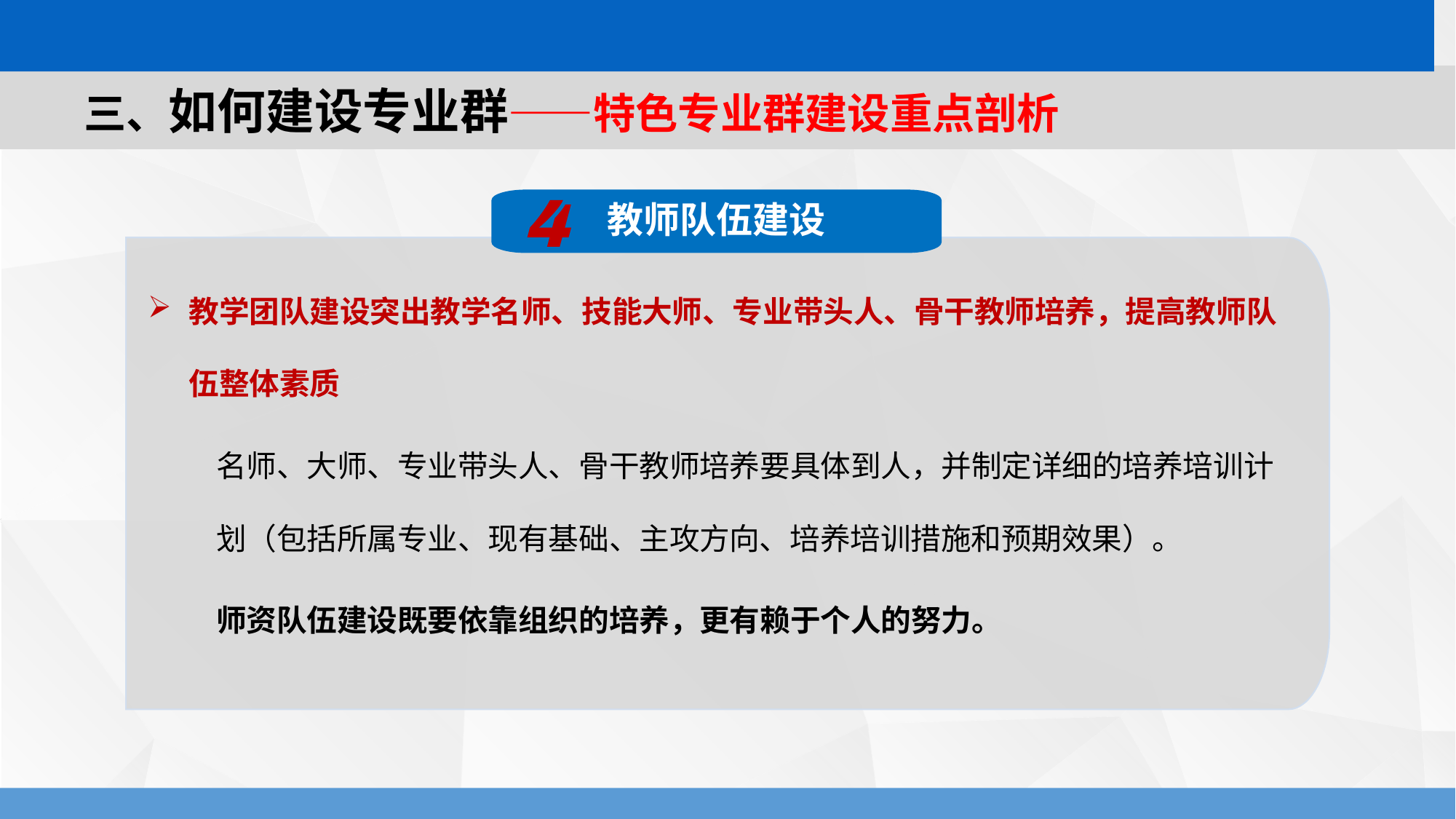

# 三、如何建设专业群——特色专业群建设重点剖析

教学团队建设突出教学名师、技能大师、专业带头人、骨干教师培养，提高教师队伍整体素质
名师、大师、专业带头人、骨干教师培养要具体到人，并制定详细的培养培训计划（包括所属专业、现有基础、主攻方向、培养培训措施和预期效果）。
师资队伍建设既要依靠组织的培养，更有赖于个人的努力。
4
教师队伍建设